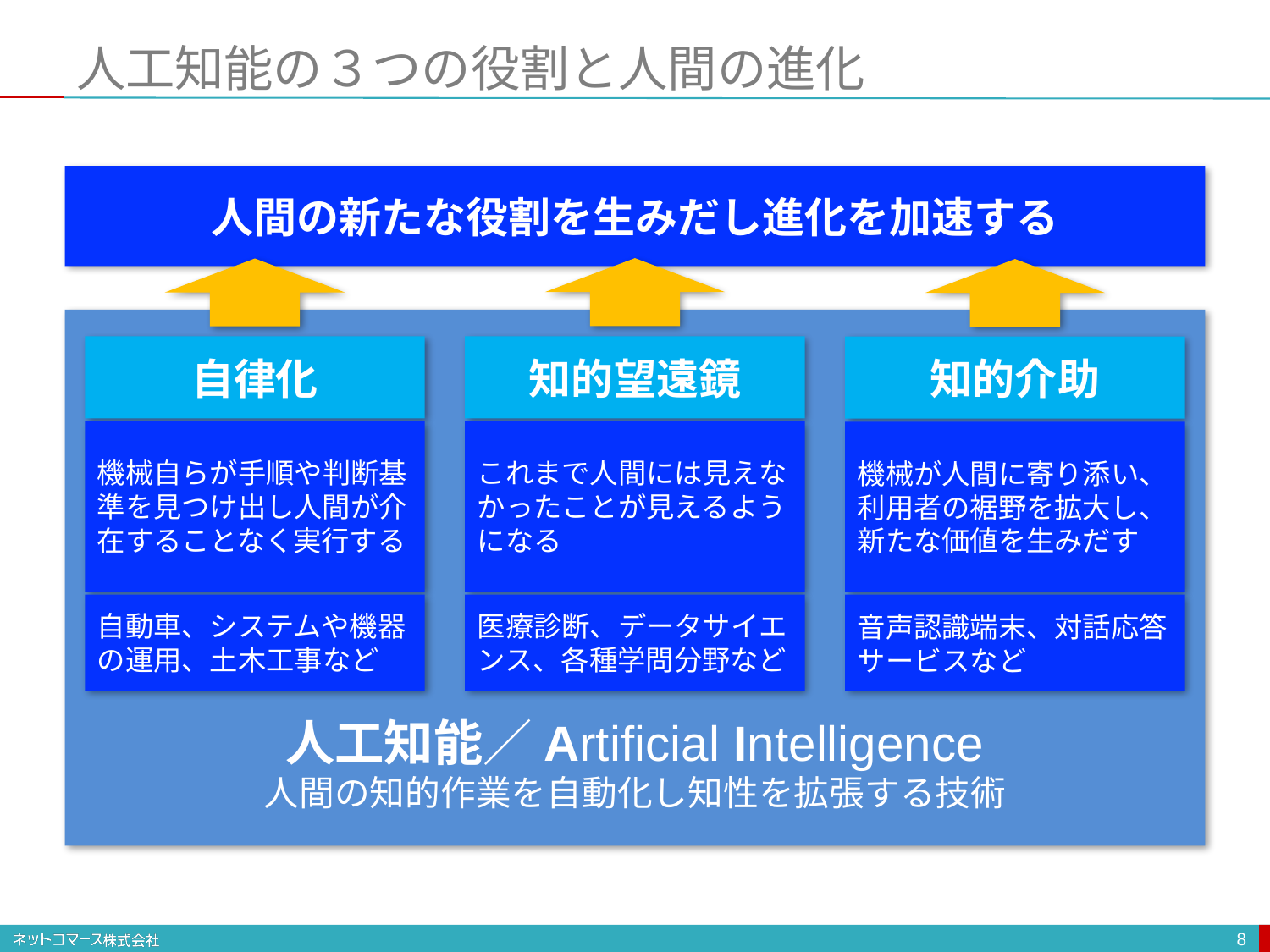

# 人工知能の３つの役割と人間の進化
人間の新たな役割を生みだし進化を加速する

自律化
知的望遠鏡
知的介助
機械自らが手順や判断基準を見つけ出し人間が介在することなく実行する
これまで人間には見えなかったことが見えるようになる
機械が人間に寄り添い、利用者の裾野を拡大し、新たな価値を生みだす
自動車、システムや機器の運用、土木工事など
医療診断、データサイエンス、各種学問分野など
音声認識端末、対話応答サービスなど
人工知能／Artificial Intelligence
人間の知的作業を自動化し知性を拡張する技術
8